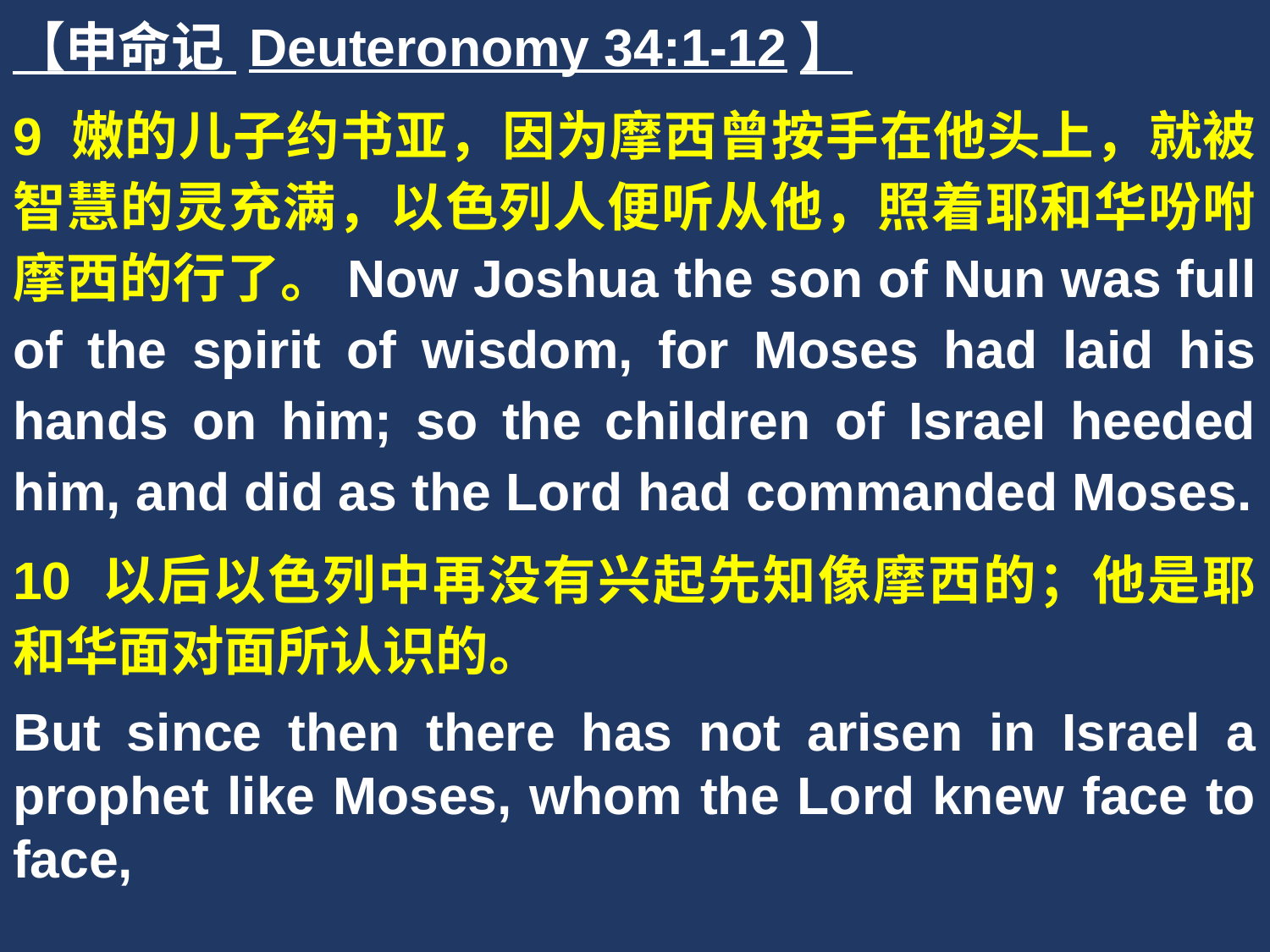

【申命记 Deuteronomy 34:1-12】
9 嫩的儿子约书亚，因为摩西曾按手在他头上，就被智慧的灵充满，以色列人便听从他，照着耶和华吩咐摩西的行了。Now Joshua the son of Nun was full of the spirit of wisdom, for Moses had laid his hands on him; so the children of Israel heeded him, and did as the Lord had commanded Moses.
10 以后以色列中再没有兴起先知像摩西的；他是耶和华面对面所认识的。
But since then there has not arisen in Israel a prophet like Moses, whom the Lord knew face to face,